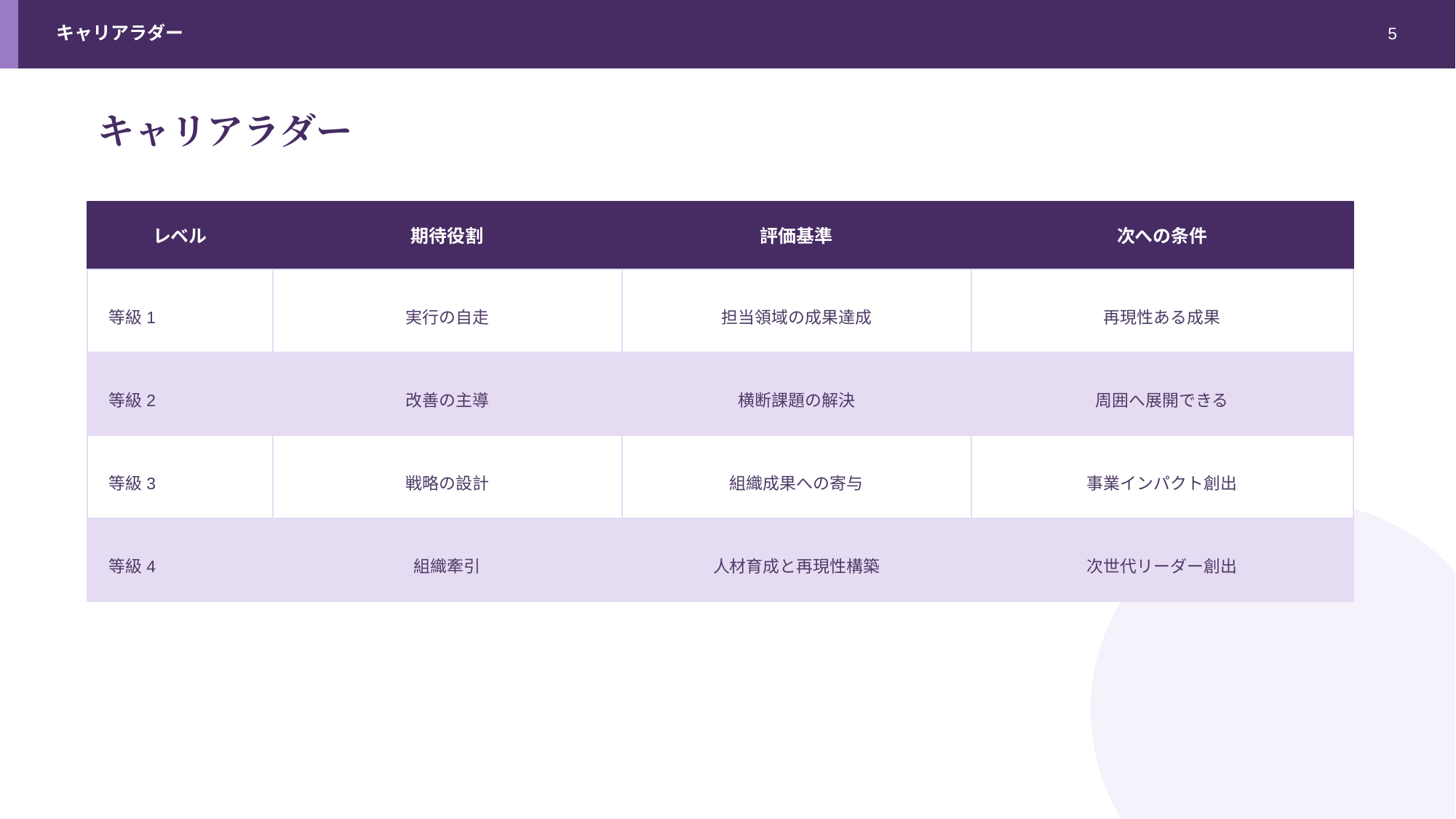

キャリアラダー
5
キャリアラダー

レベル
期待役割
評価基準
次への条件

等級1
実行の自走
担当領域の成果達成
再現性ある成果

等級2
改善の主導
横断課題の解決
周囲へ展開できる

等級3
戦略の設計
組織成果への寄与
事業インパクト創出

等級4
組織牽引
人材育成と再現性構築
次世代リーダー創出